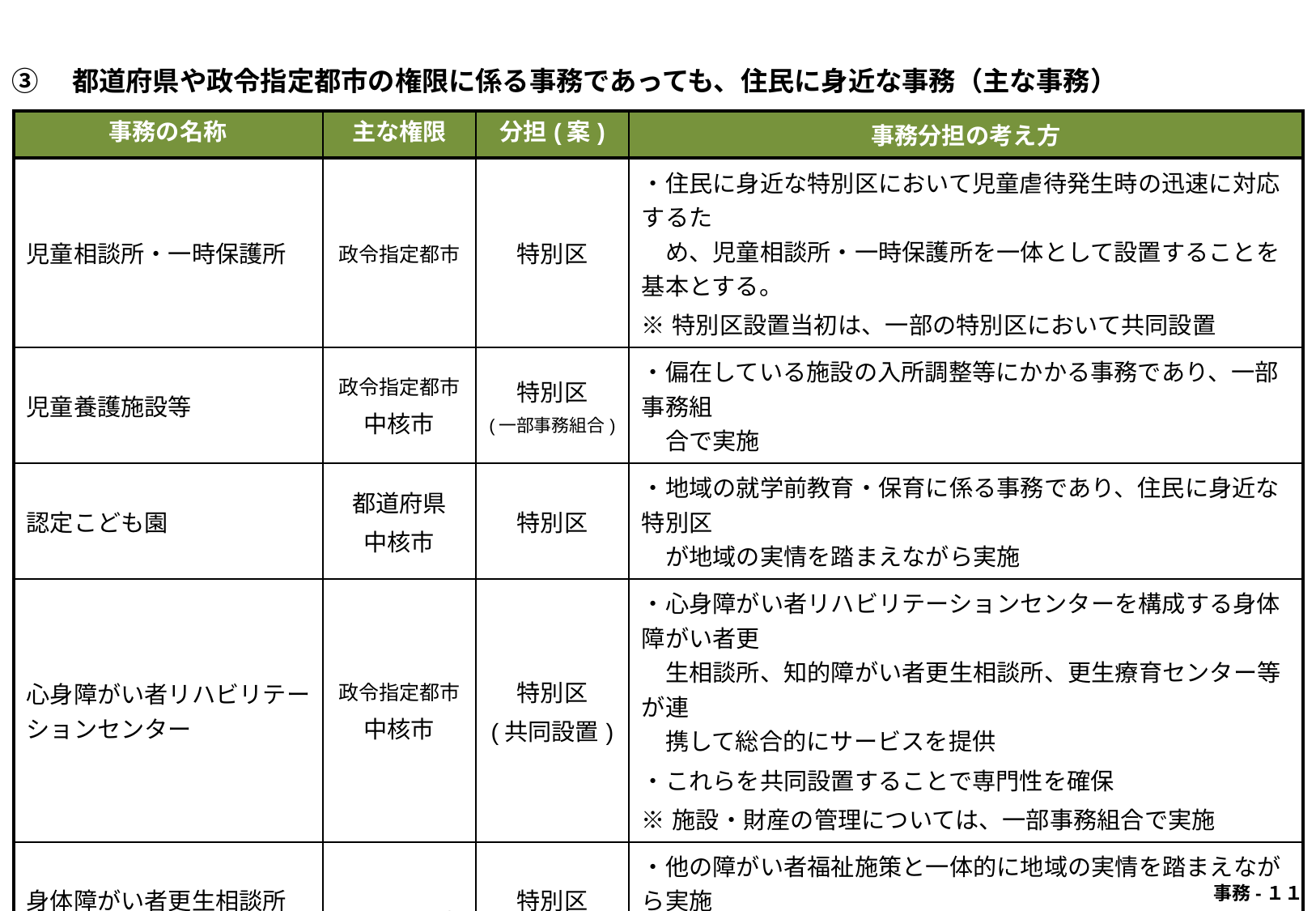

③　都道府県や政令指定都市の権限に係る事務であっても、住民に身近な事務（主な事務）
| 事務の名称 | 主な権限 | 分担(案) | 事務分担の考え方 |
| --- | --- | --- | --- |
| 児童相談所・一時保護所 | 政令指定都市 | 特別区 | ・住民に身近な特別区において児童虐待発生時の迅速に対応するた 　め、児童相談所・一時保護所を一体として設置することを基本とする。 ※特別区設置当初は、一部の特別区において共同設置 |
| 児童養護施設等 | 政令指定都市 中核市 | 特別区 (一部事務組合) | ・偏在している施設の入所調整等にかかる事務であり、一部事務組 　合で実施 |
| 認定こども園 | 都道府県 中核市 | 特別区 | ・地域の就学前教育・保育に係る事務であり、住民に身近な特別区 　が地域の実情を踏まえながら実施 |
| 心身障がい者リハビリテーションセンター | 政令指定都市 中核市 | 特別区 (共同設置) | ・心身障がい者リハビリテーションセンターを構成する身体障がい者更 　生相談所、知的障がい者更生相談所、更生療育センター等が連 　携して総合的にサービスを提供 ・これらを共同設置することで専門性を確保 ※施設・財産の管理については、一部事務組合で実施 |
| 身体障がい者更生相談所 知的障がい者更生相談所 | 政令指定都市 | 特別区 (共同設置) | ・他の障がい者福祉施策と一体的に地域の実情を踏まえながら実施 ・機関の共同設置により実施することで、高度な専門性を確保 |
| 発達障がい者支援センター運営等事業 | 政令指定都市 | 特別区 (共同設置) | ・関係機関との連携や高度な専門性を確保しながら効果的に事業を 　実施していくため、機関の共同設置により実施 |
| 精神障がい者保健福祉手帳の交付等 | 政令指定都市 | 特別区 | ・他の障がい者福祉施策と一体的に地域の実情を踏まえながら実施 |
 事務-１１